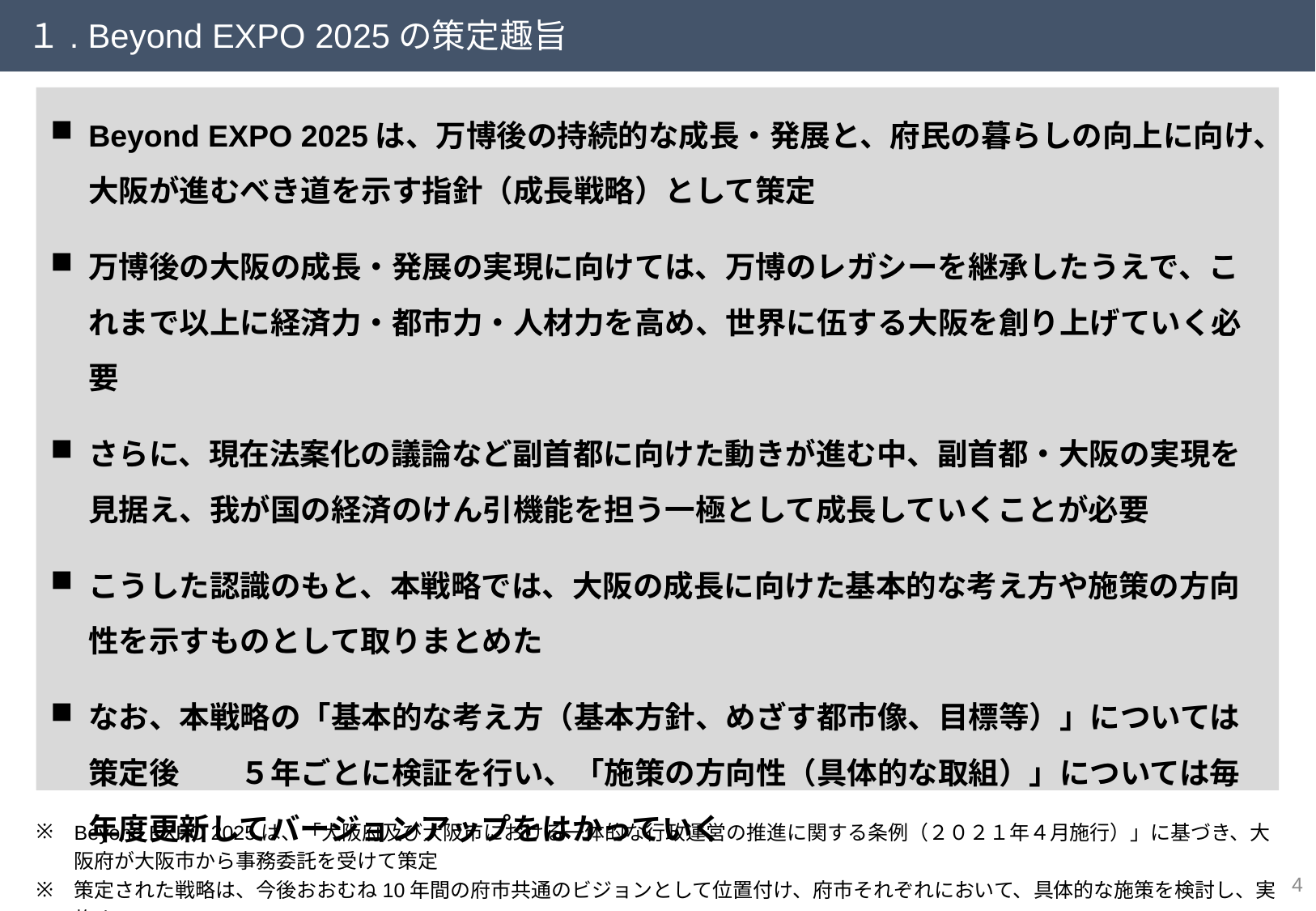

１. Beyond EXPO 2025の策定趣旨
Beyond EXPO 2025は、万博後の持続的な成長・発展と、府民の暮らしの向上に向け、大阪が進むべき道を示す指針（成長戦略）として策定
万博後の大阪の成長・発展の実現に向けては、万博のレガシーを継承したうえで、これまで以上に経済力・都市力・人材力を高め、世界に伍する大阪を創り上げていく必要
さらに、現在法案化の議論など副首都に向けた動きが進む中、副首都・大阪の実現を見据え、我が国の経済のけん引機能を担う一極として成長していくことが必要
こうした認識のもと、本戦略では、大阪の成長に向けた基本的な考え方や施策の方向性を示すものとして取りまとめた
なお、本戦略の「基本的な考え方（基本方針、めざす都市像、目標等）」については策定後　　５年ごとに検証を行い、「施策の方向性（具体的な取組）」については毎年度更新してバージョンアップをはかっていく
Beyond EXPO 2025は、「大阪府及び大阪市における一体的な行政運営の推進に関する条例（２０２１年４月施行）」に基づき、大阪府が大阪市から事務委託を受けて策定
策定された戦略は、今後おおむね10年間の府市共通のビジョンとして位置付け、府市それぞれにおいて、具体的な施策を検討し、実施する
4